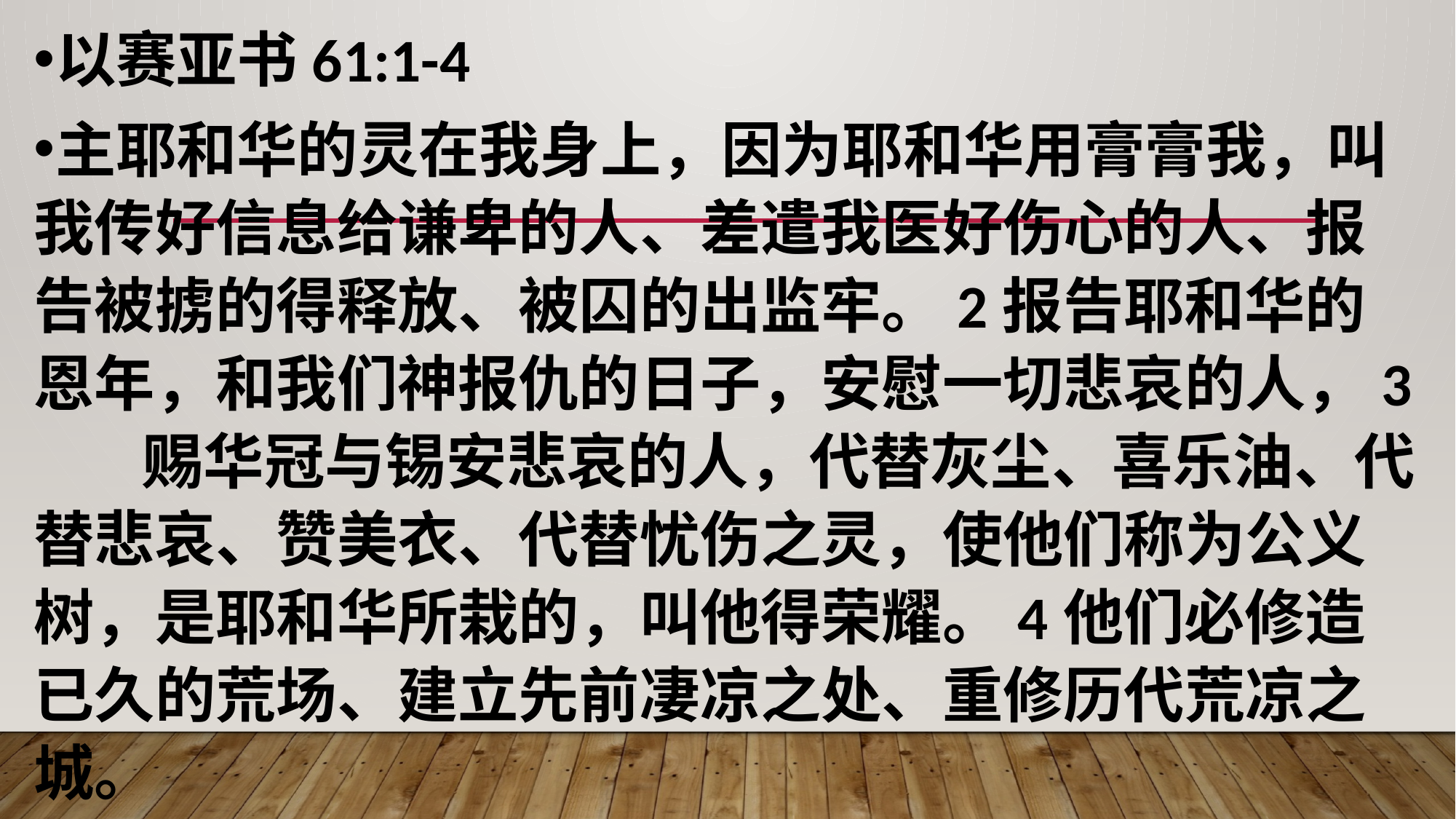

以赛亚书61:1-4
主耶和华的灵在我身上，因为耶和华用膏膏我，叫我传好信息给谦卑的人、差遣我医好伤心的人、报告被掳的得释放、被囚的出监牢。2报告耶和华的恩年，和我们神报仇的日子，安慰一切悲哀的人，3	赐华冠与锡安悲哀的人，代替灰尘、喜乐油、代替悲哀、赞美衣、代替忧伤之灵，使他们称为公义树，是耶和华所栽的，叫他得荣耀。4他们必修造已久的荒场、建立先前凄凉之处、重修历代荒凉之城。